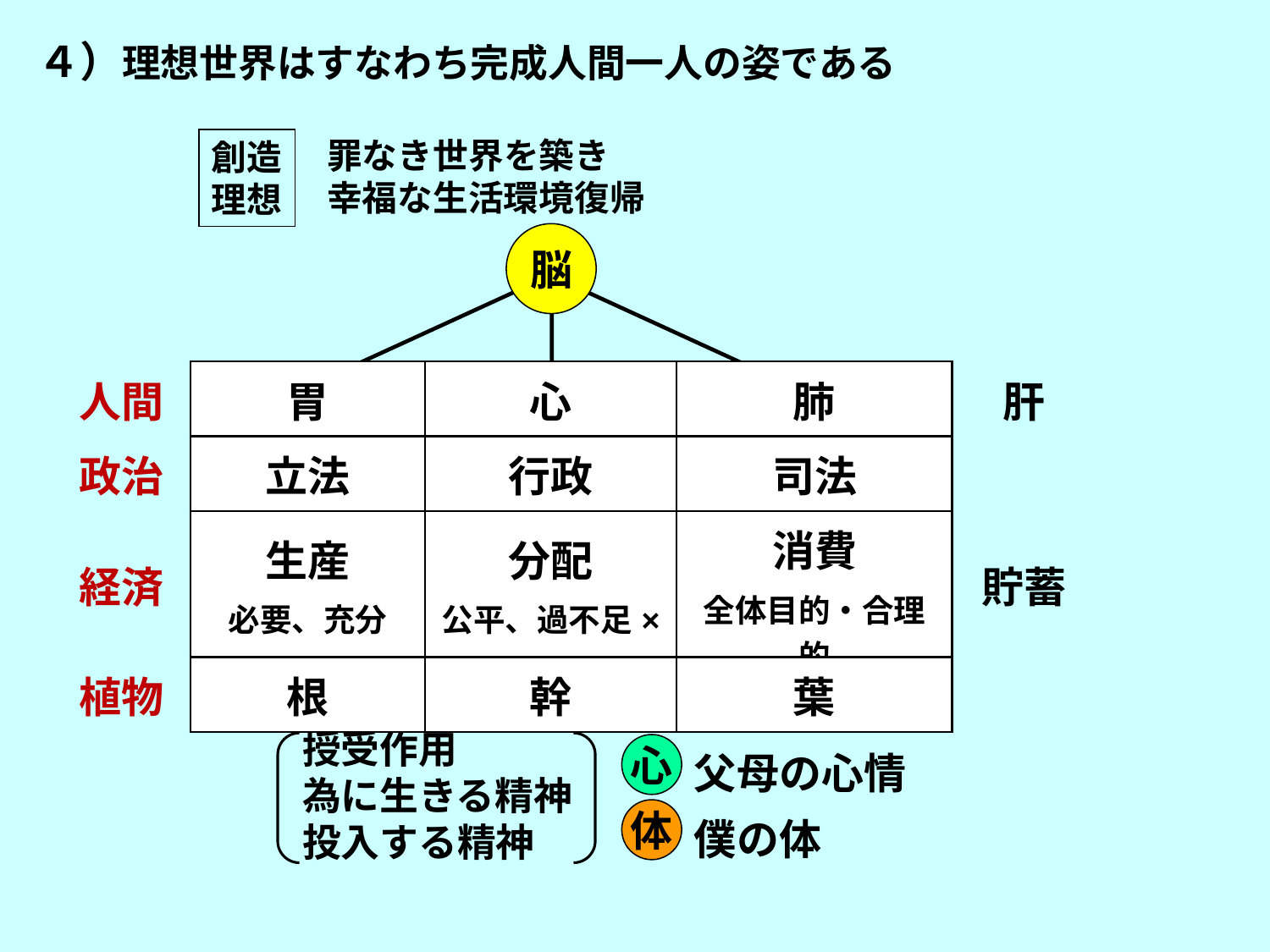

４）理想世界はすなわち完成人間一人の姿である
罪なき世界を築き
幸福な生活環境復帰
創造
理想
脳

| 人間 | 胃 | 心 | 肺 | 肝 |
| --- | --- | --- | --- | --- |
| 政治 | 立法 | 行政 | 司法 |  |
| 経済 | 生産 必要、充分 | 分配 公平、過不足× | 消費 全体目的・合理的 | 貯蓄 |
| 植物 | 根 | 幹 | 葉 |  |
授受作用
為に生きる精神
投入する精神
父母の心情
僕の体

心
体